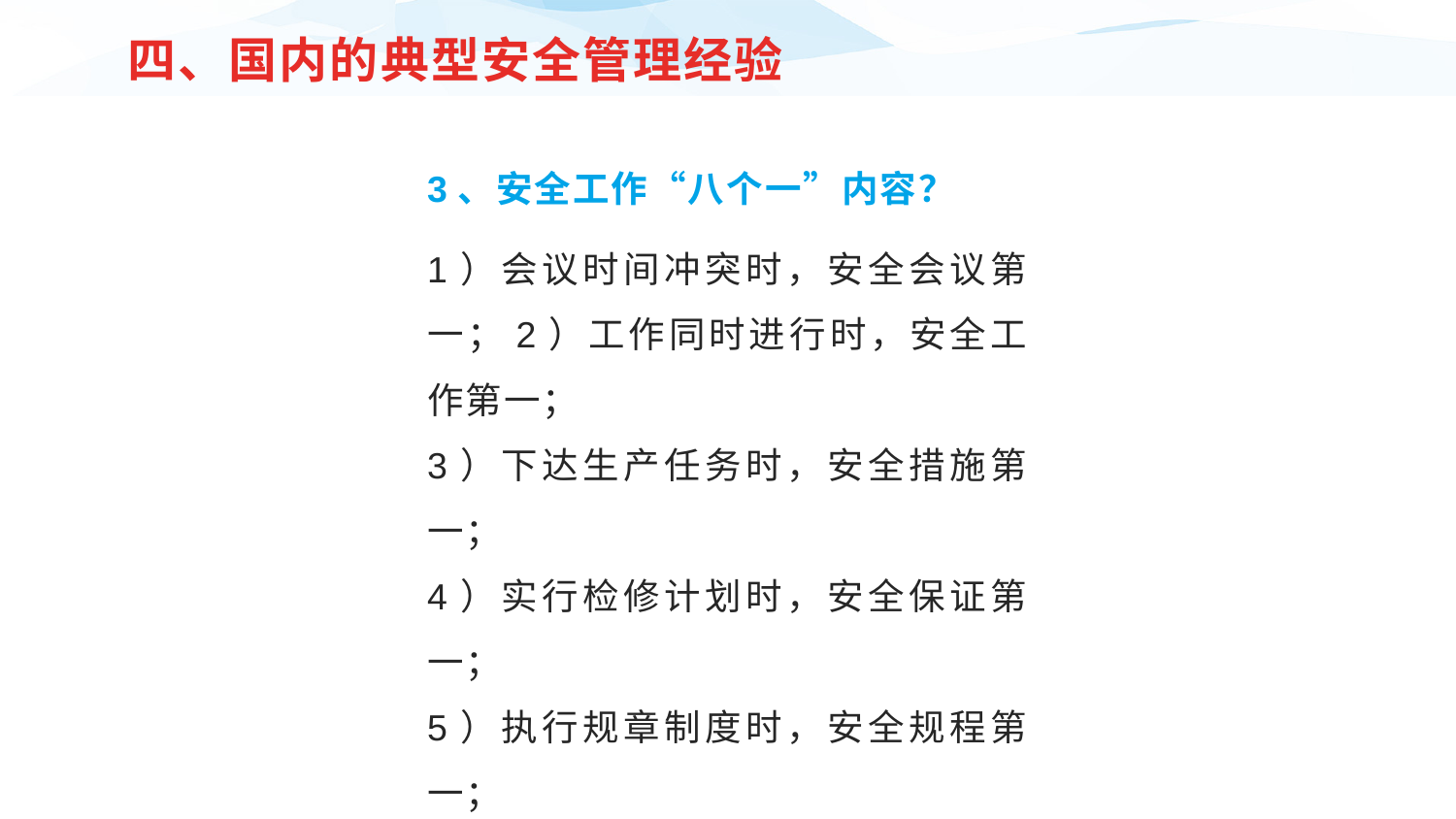

四、国内的典型安全管理经验
3、安全工作“八个一”内容？
1）会议时间冲突时，安全会议第一；2）工作同时进行时，安全工作第一；
3）下达生产任务时，安全措施第一；
4）实行检修计划时，安全保证第一；
5）执行规章制度时，安全规程第一；
6）处理矛盾关系时，安全问题第一；
7）加强薄弱环节时，安全内容第一；
8）贯彻四个落实时，安全落实第一。